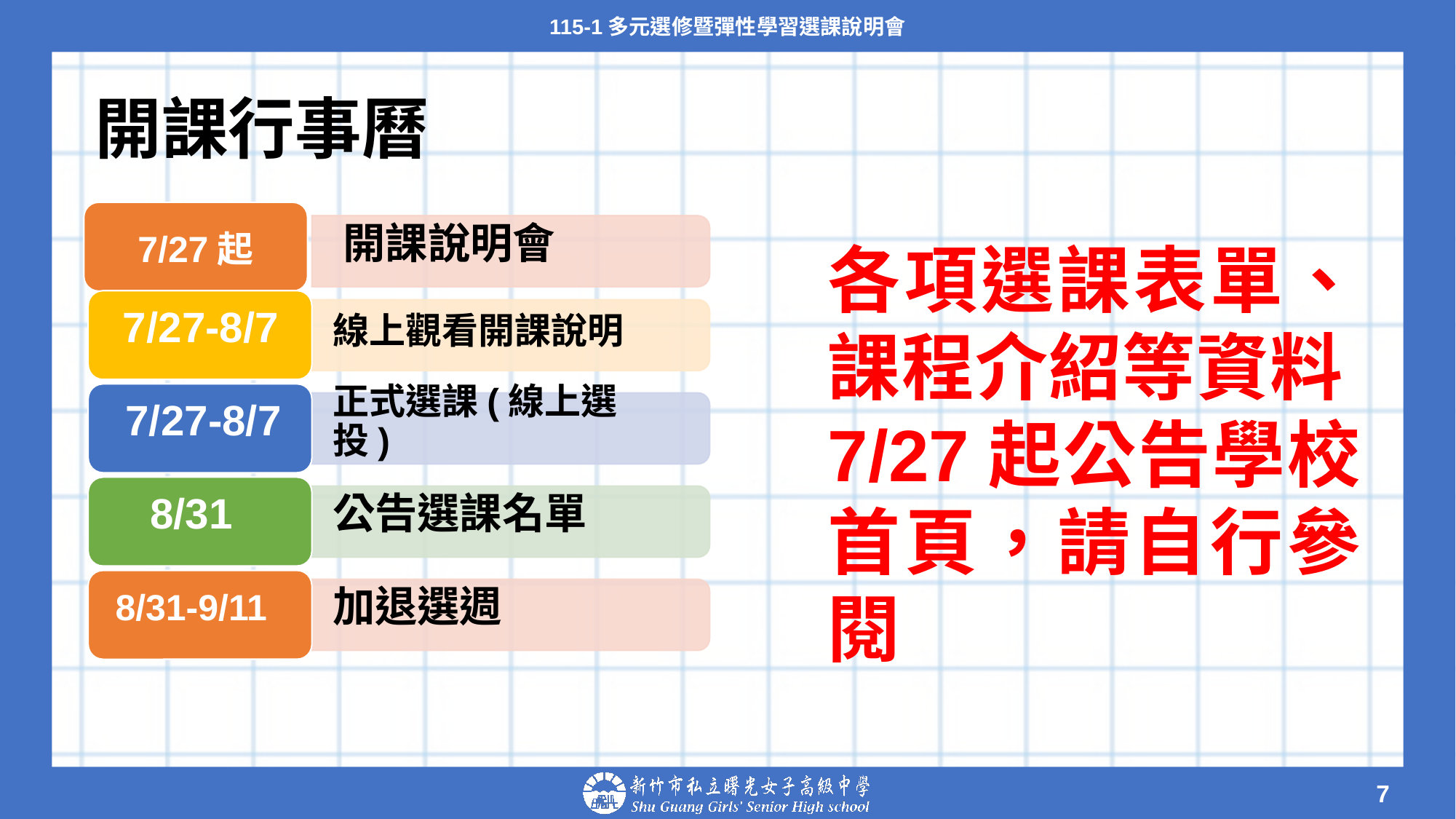

115-1多元選修暨彈性學習選課說明會
# 開課行事曆

7/27起
開課說明會

各項選課表單、課程介紹等資料7/27起公告學校首頁，請自行參閱
7/27-8/7
線上觀看開課說明
7/27-8/7
正式選課(線上選投)
8/31
公告選課名單
8/31-9/11
加退選週

7